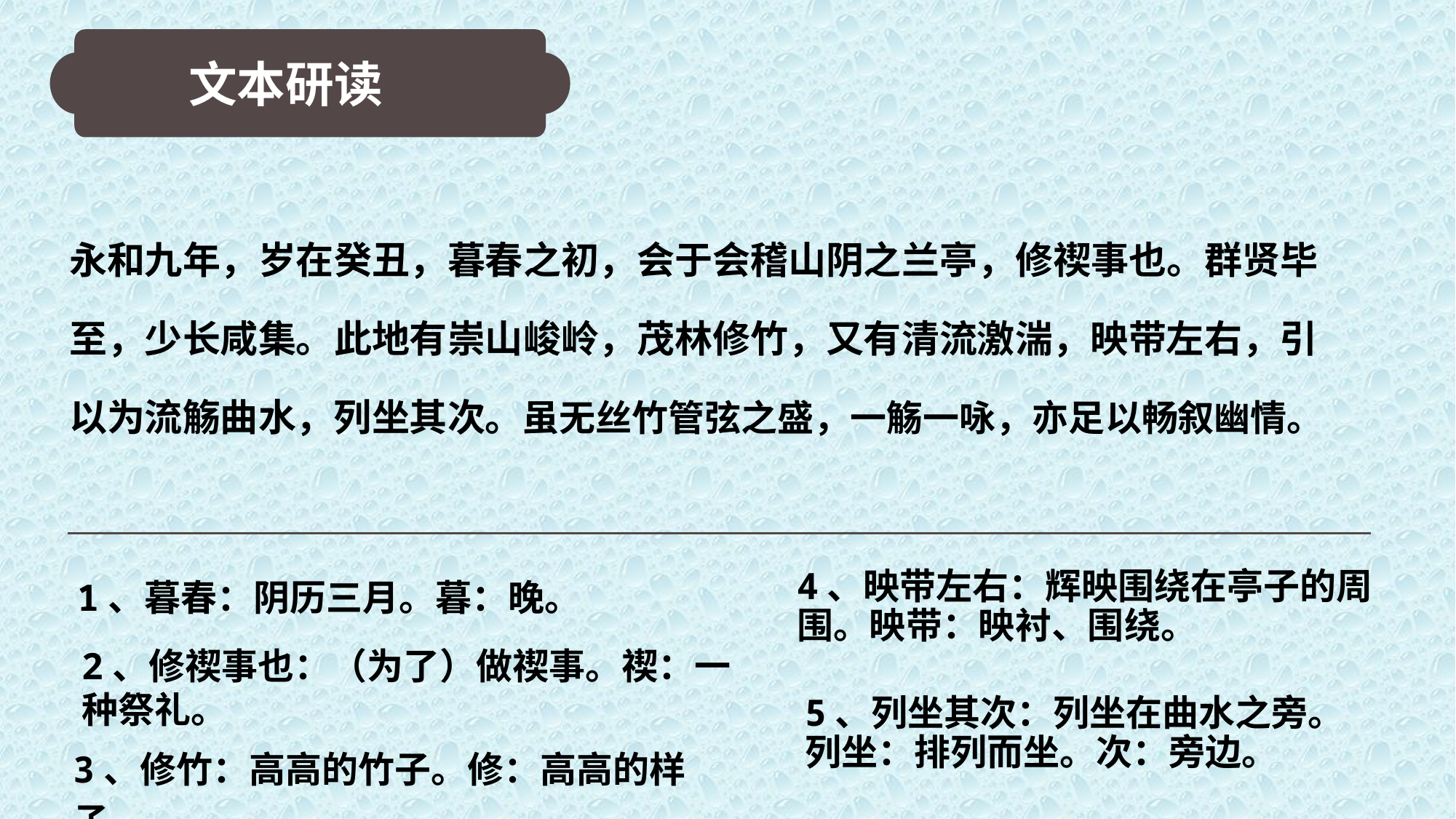

文本研读
永和九年，岁在癸丑，暮春之初，会于会稽山阴之兰亭，修禊事也。群贤毕至，少长咸集。此地有崇山峻岭，茂林修竹，又有清流激湍，映带左右，引以为流觞曲水，列坐其次。虽无丝竹管弦之盛，一觞一咏，亦足以畅叙幽情。

4、映带左右：辉映围绕在亭子的周围。映带：映衬、围绕。
1、暮春：阴历三月。暮：晚。
2、修禊事也：（为了）做禊事。禊：一种祭礼。
5、列坐其次：列坐在曲水之旁。列坐：排列而坐。次：旁边。
3、修竹：高高的竹子。修：高高的样子。